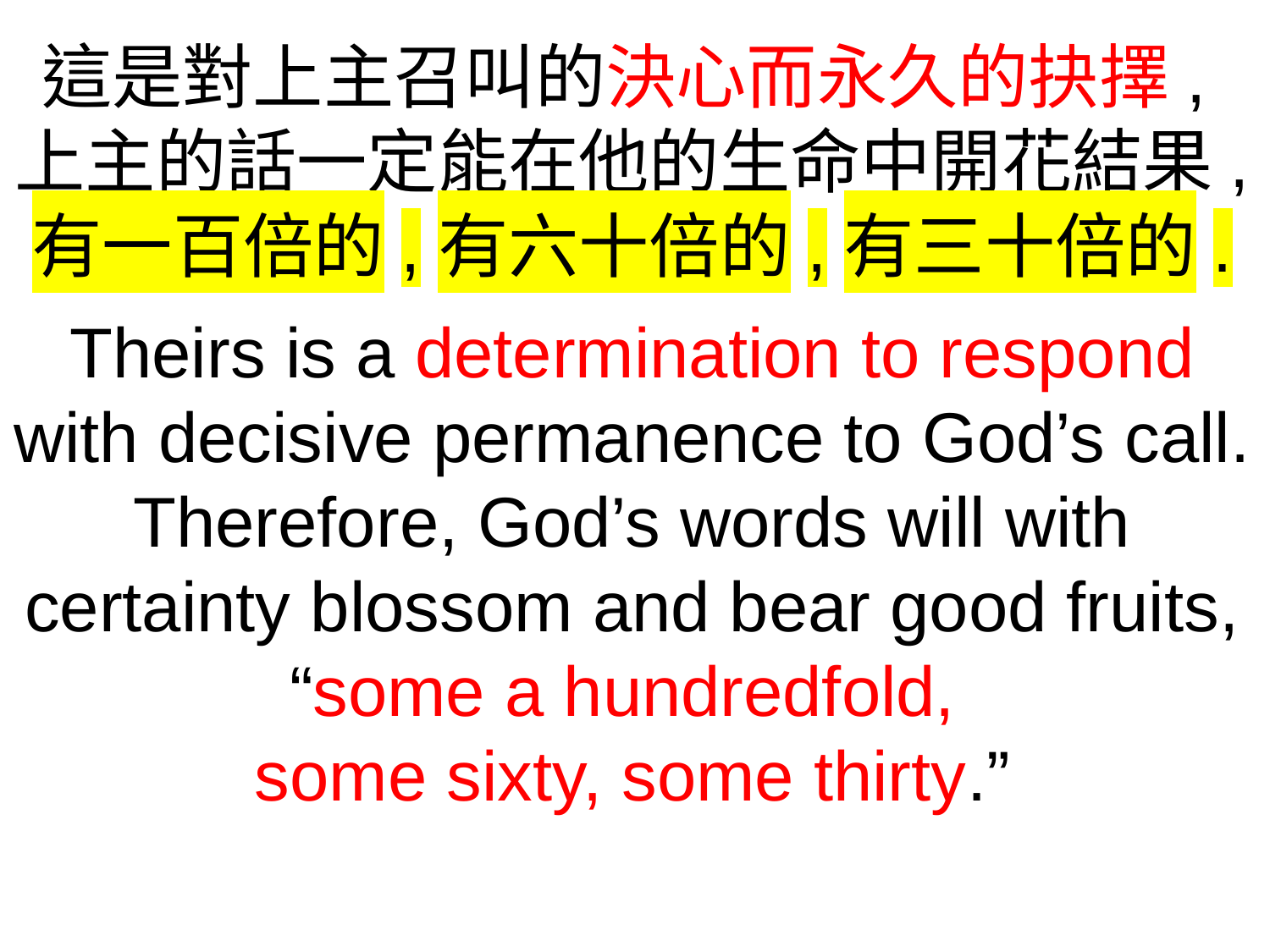

這是對上主召叫的決心而永久的抉擇,上主的話一定能在他的生命中開花結果,
有一百倍的,有六十倍的,有三十倍的.
Theirs is a determination to respond with decisive permanence to God’s call. Therefore, God’s words will with certainty blossom and bear good fruits, “some a hundredfold,
some sixty, some thirty.”